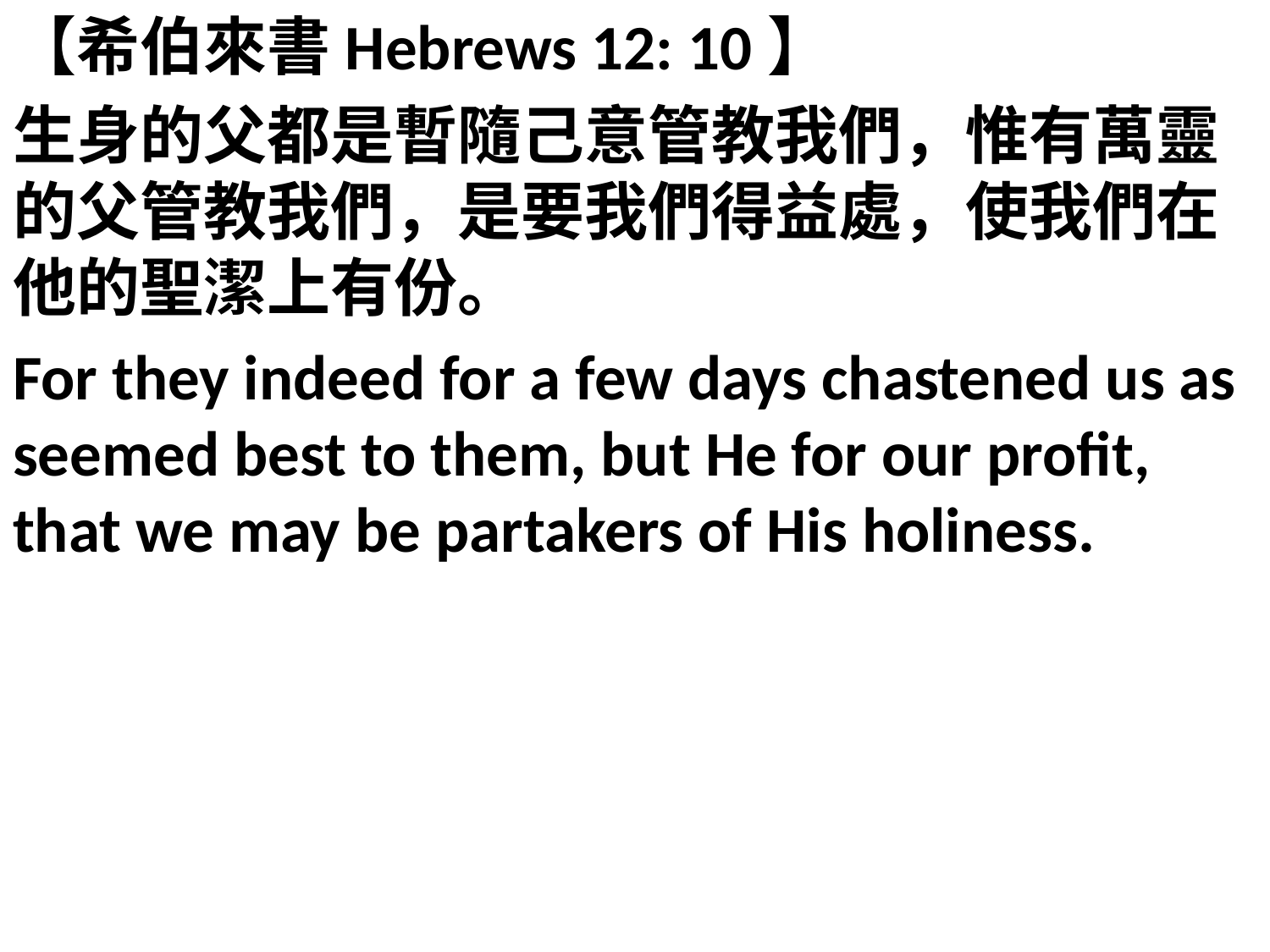

【希伯來書Hebrews 12: 10】
生身的父都是暫隨己意管教我們，惟有萬靈的父管教我們，是要我們得益處，使我們在他的聖潔上有份。
For they indeed for a few days chastened us as seemed best to them, but He for our profit, that we may be partakers of His holiness.